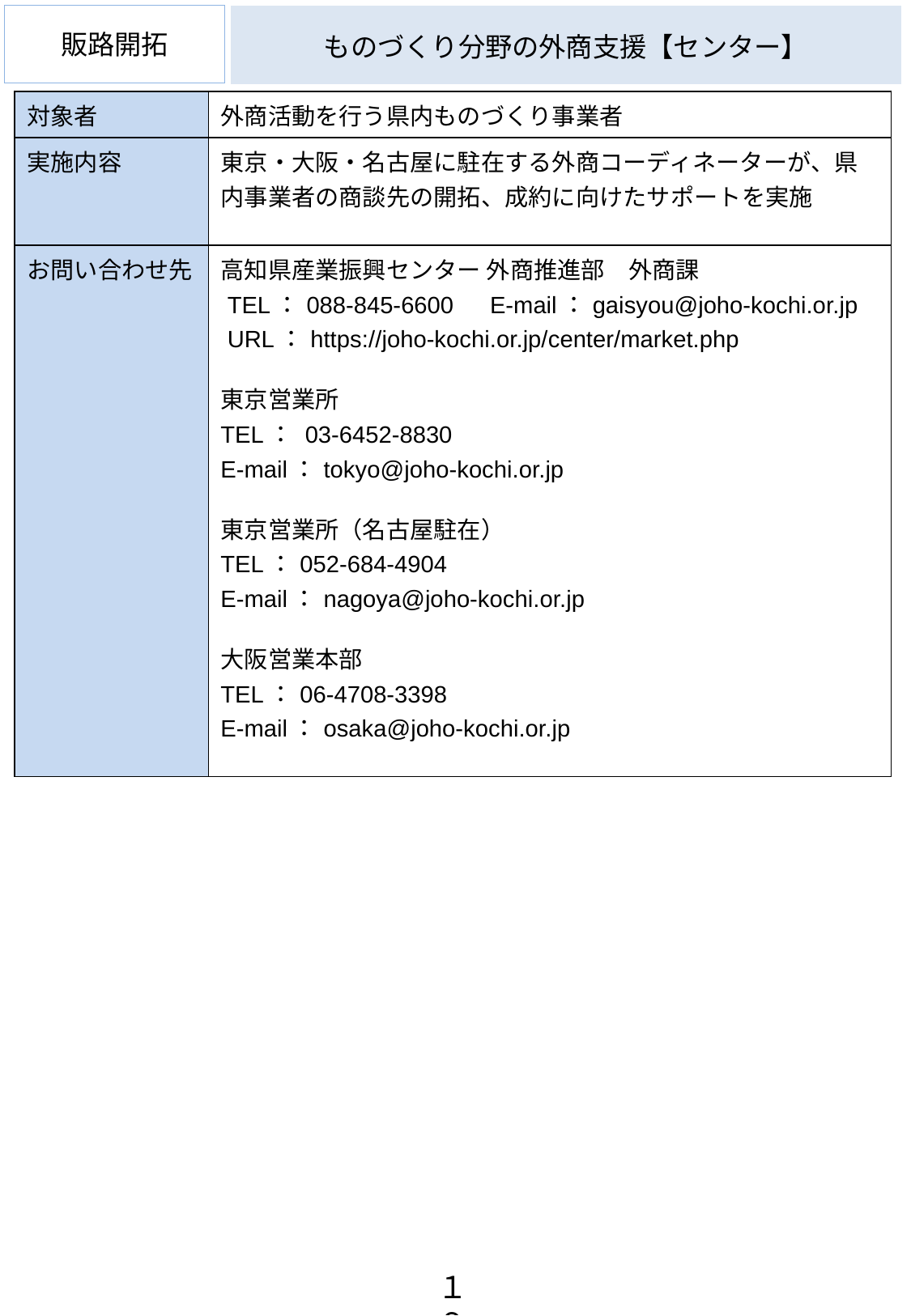

販路開拓
ものづくり分野の外商支援【センター】
| 対象者 | 外商活動を行う県内ものづくり事業者 |
| --- | --- |
| 実施内容 | 東京・大阪・名古屋に駐在する外商コーディネーターが、県内事業者の商談先の開拓、成約に向けたサポートを実施 |
| お問い合わせ先 | 高知県産業振興センター 外商推進部　外商課 TEL：088-845-6600　E-mail：gaisyou@joho-kochi.or.jp URL：https://joho-kochi.or.jp/center/market.php 東京営業所 TEL： 03-6452-8830 E-mail：tokyo@joho-kochi.or.jp 東京営業所（名古屋駐在） TEL：052-684-4904 E-mail：nagoya@joho-kochi.or.jp 大阪営業本部 TEL：06-4708-3398 E-mail：osaka@joho-kochi.or.jp |
１９